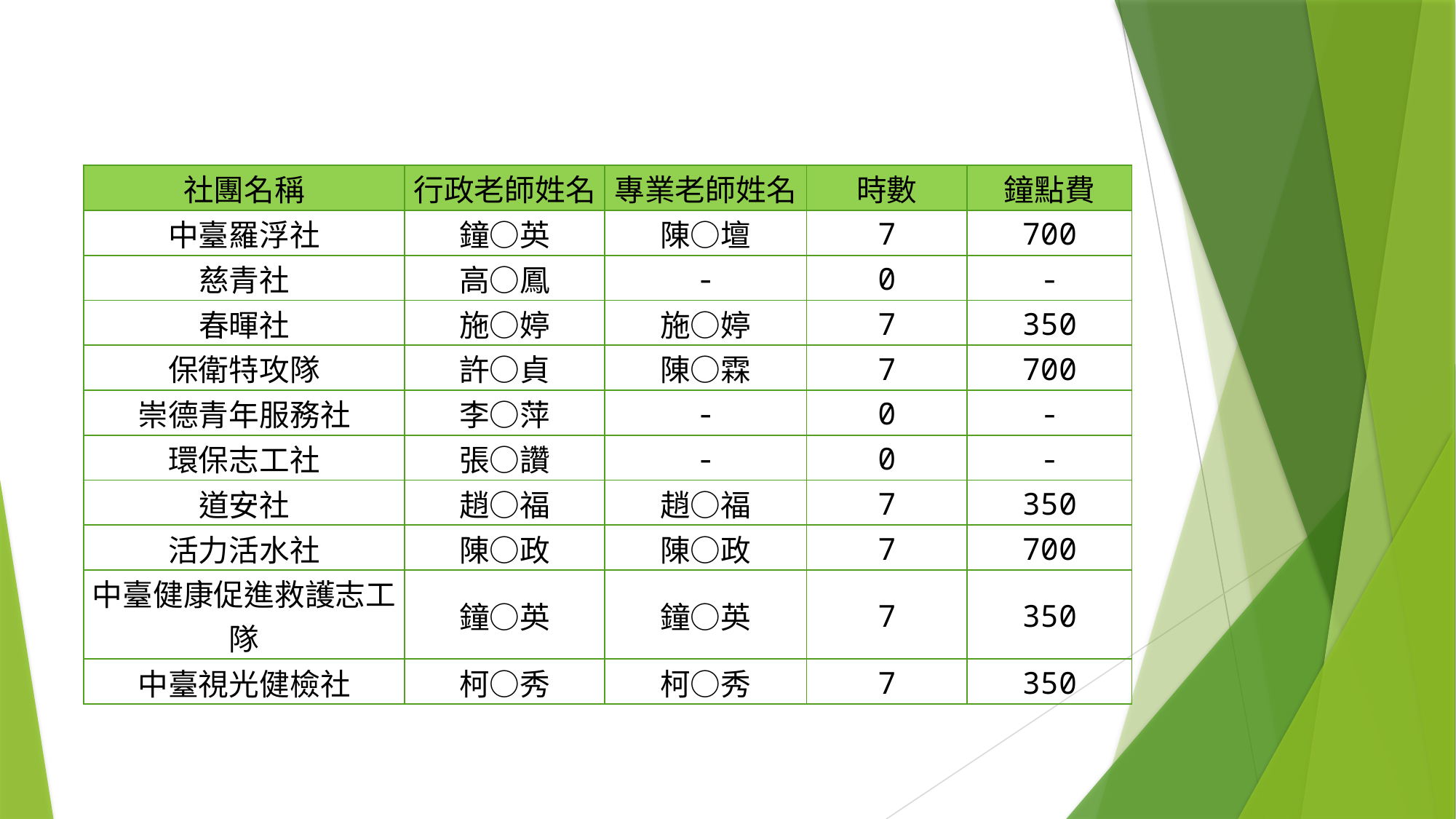

| 社團名稱 | 行政老師姓名 | 專業老師姓名 | 時數 | 鐘點費 |
| --- | --- | --- | --- | --- |
| 中臺羅浮社 | 鐘○英 | 陳○壇 | 7 | 700 |
| 慈青社 | 高○鳳 | - | 0 | - |
| 春暉社 | 施○婷 | 施○婷 | 7 | 350 |
| 保衛特攻隊 | 許○貞 | 陳○霖 | 7 | 700 |
| 崇德青年服務社 | 李○萍 | - | 0 | - |
| 環保志工社 | 張○讚 | - | 0 | - |
| 道安社 | 趙○福 | 趙○福 | 7 | 350 |
| 活力活水社 | 陳○政 | 陳○政 | 7 | 700 |
| 中臺健康促進救護志工隊 | 鐘○英 | 鐘○英 | 7 | 350 |
| 中臺視光健檢社 | 柯○秀 | 柯○秀 | 7 | 350 |